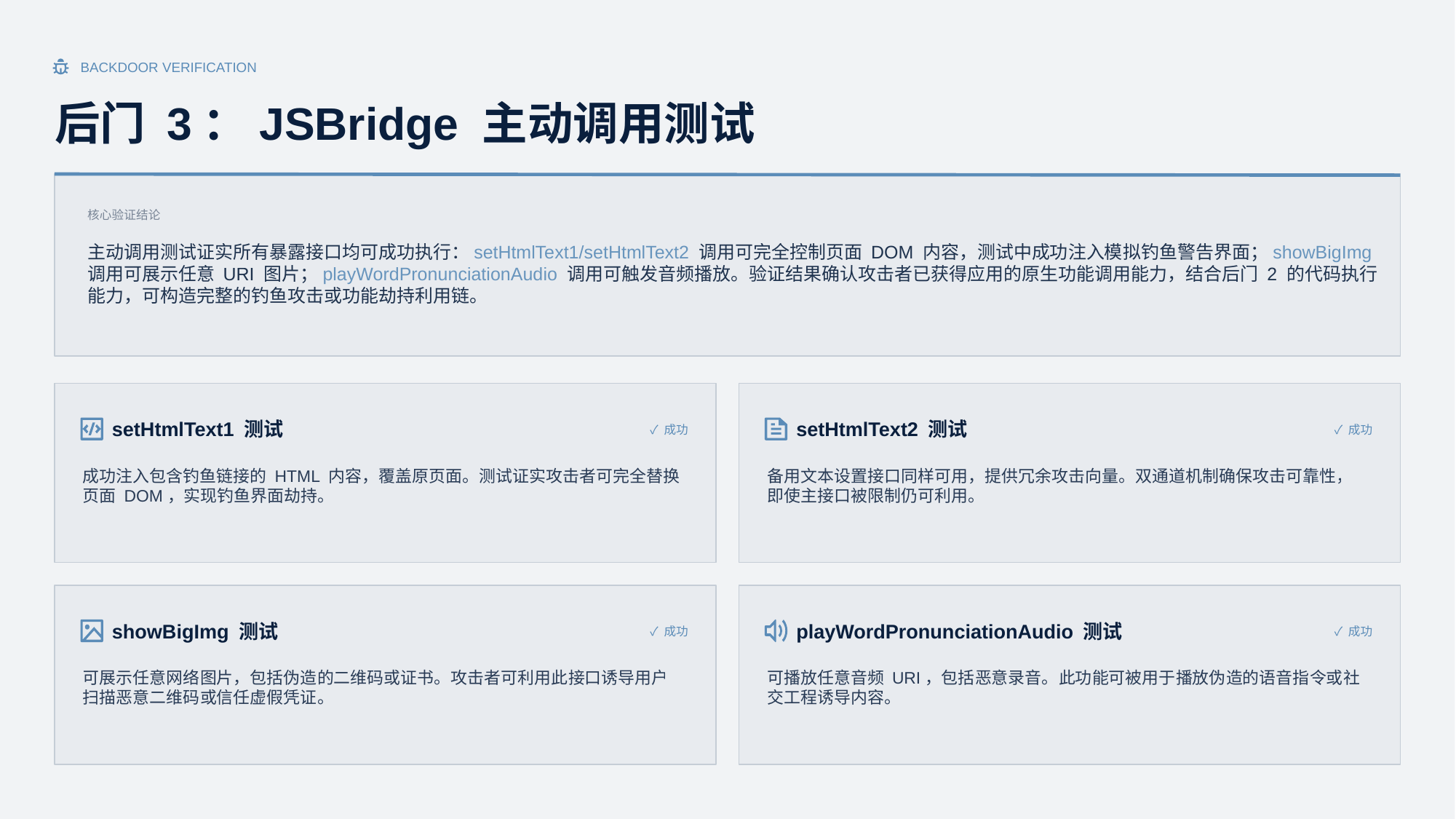

BACKDOOR VERIFICATION
后门 3：JSBridge 主动调用测试

核心验证结论
主动调用测试证实所有暴露接口均可成功执行：setHtmlText1/setHtmlText2 调用可完全控制页面 DOM 内容，测试中成功注入模拟钓鱼警告界面；showBigImg
调用可展示任意 URI 图片；playWordPronunciationAudio 调用可触发音频播放。验证结果确认攻击者已获得应用的原生功能调用能力，结合后门 2 的代码执行
能力，可构造完整的钓鱼攻击或功能劫持利用链。

setHtmlText1 测试
setHtmlText2 测试

✓ 成功
✓ 成功
成功注入包含钓鱼链接的 HTML 内容，覆盖原页面。测试证实攻击者可完全替换
页面 DOM，实现钓鱼界面劫持。
备用文本设置接口同样可用，提供冗余攻击向量。双通道机制确保攻击可靠性，
即使主接口被限制仍可利用。

showBigImg 测试
playWordPronunciationAudio 测试

✓ 成功
✓ 成功
可展示任意网络图片，包括伪造的二维码或证书。攻击者可利用此接口诱导用户
扫描恶意二维码或信任虚假凭证。
可播放任意音频 URI，包括恶意录音。此功能可被用于播放伪造的语音指令或社
交工程诱导内容。